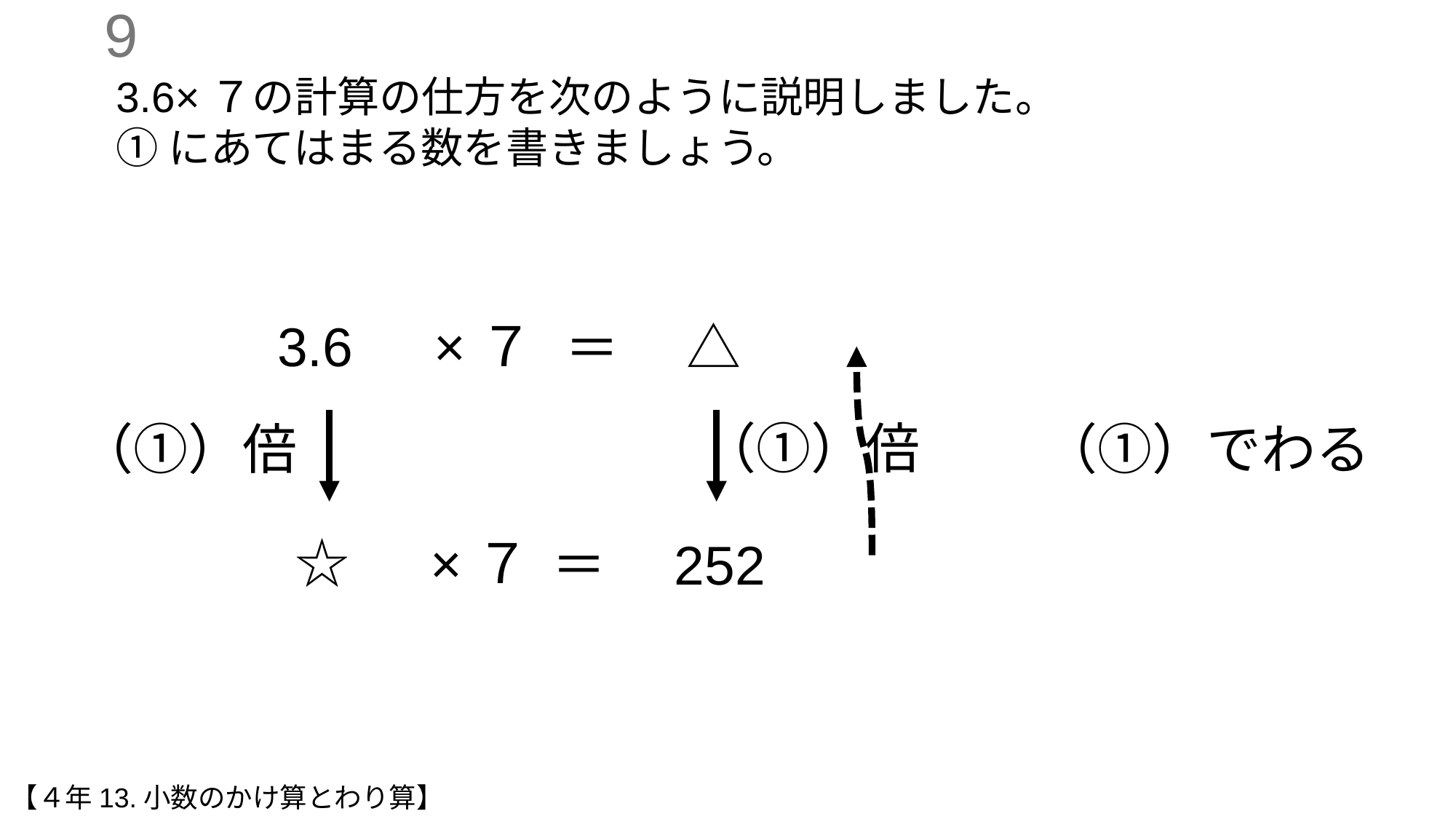

9
3.6×７の計算の仕方を次のように説明しました。
①にあてはまる数を書きましょう。
3.6　×７
＝ 　△
（①）倍
（①）でわる
（①）倍
☆　×７
＝　252
【４年13.小数のかけ算とわり算】